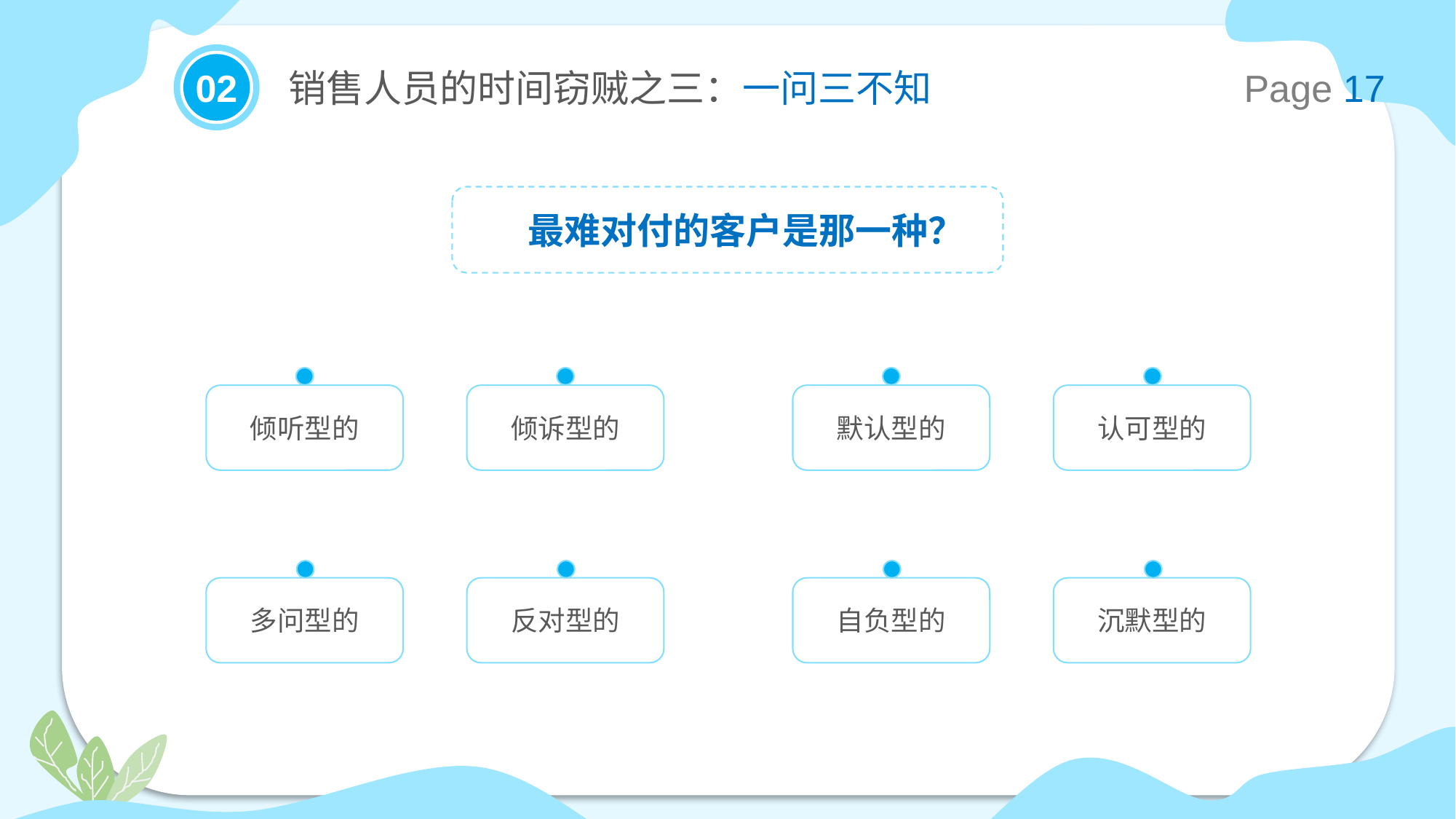

02
销售人员的时间窃贼之三：一问三不知
Page 17

最难对付的客户是那一种？

倾听型的

倾诉型的

默认型的

认可型的

多问型的

反对型的

自负型的

沉默型的